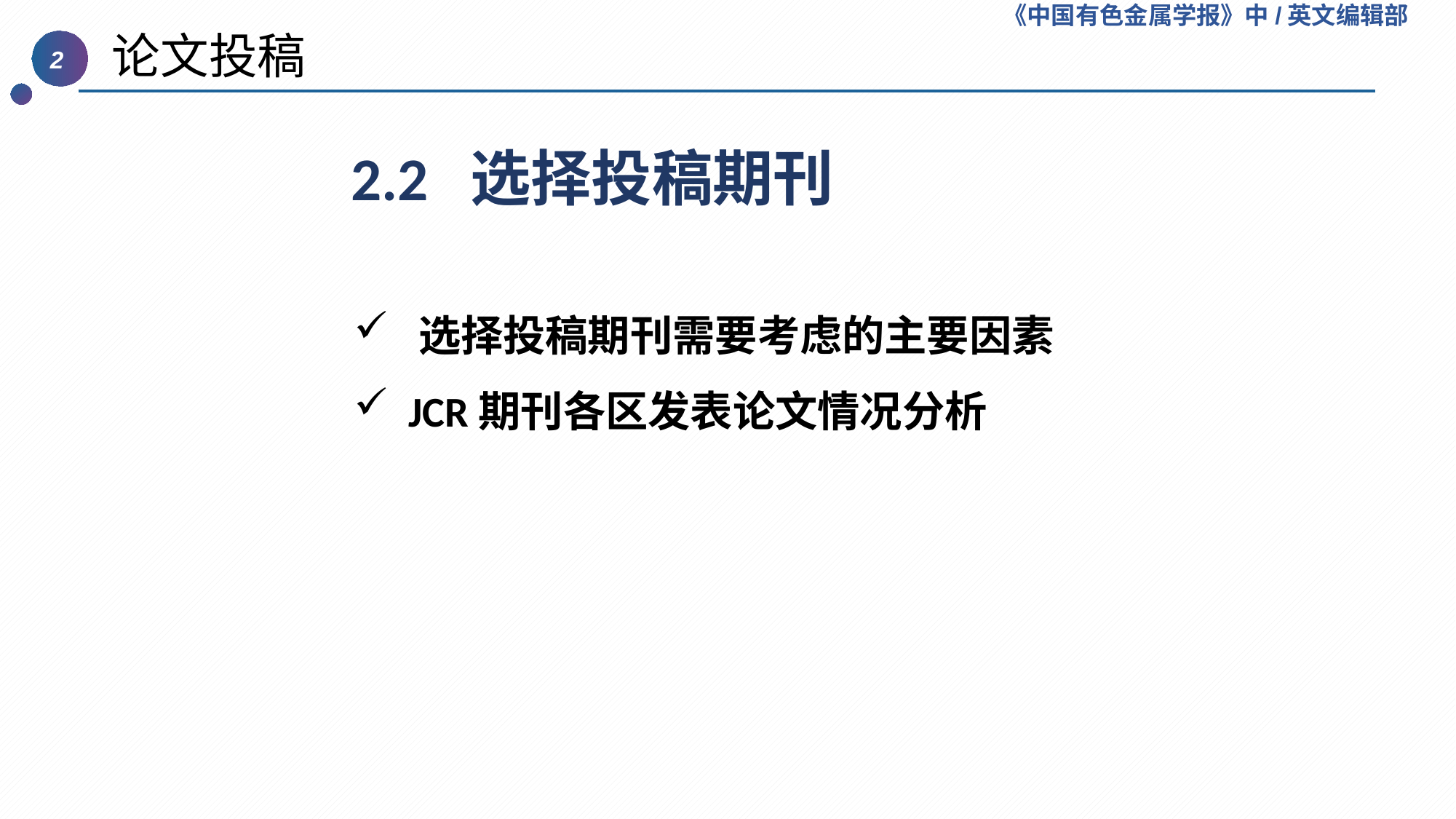

《中国有色金属学报》中/英文编辑部

      论文投稿

2

2.2  选择投稿期刊
  选择投稿期刊需要考虑的主要因素
  JCR期刊各区发表论文情况分析